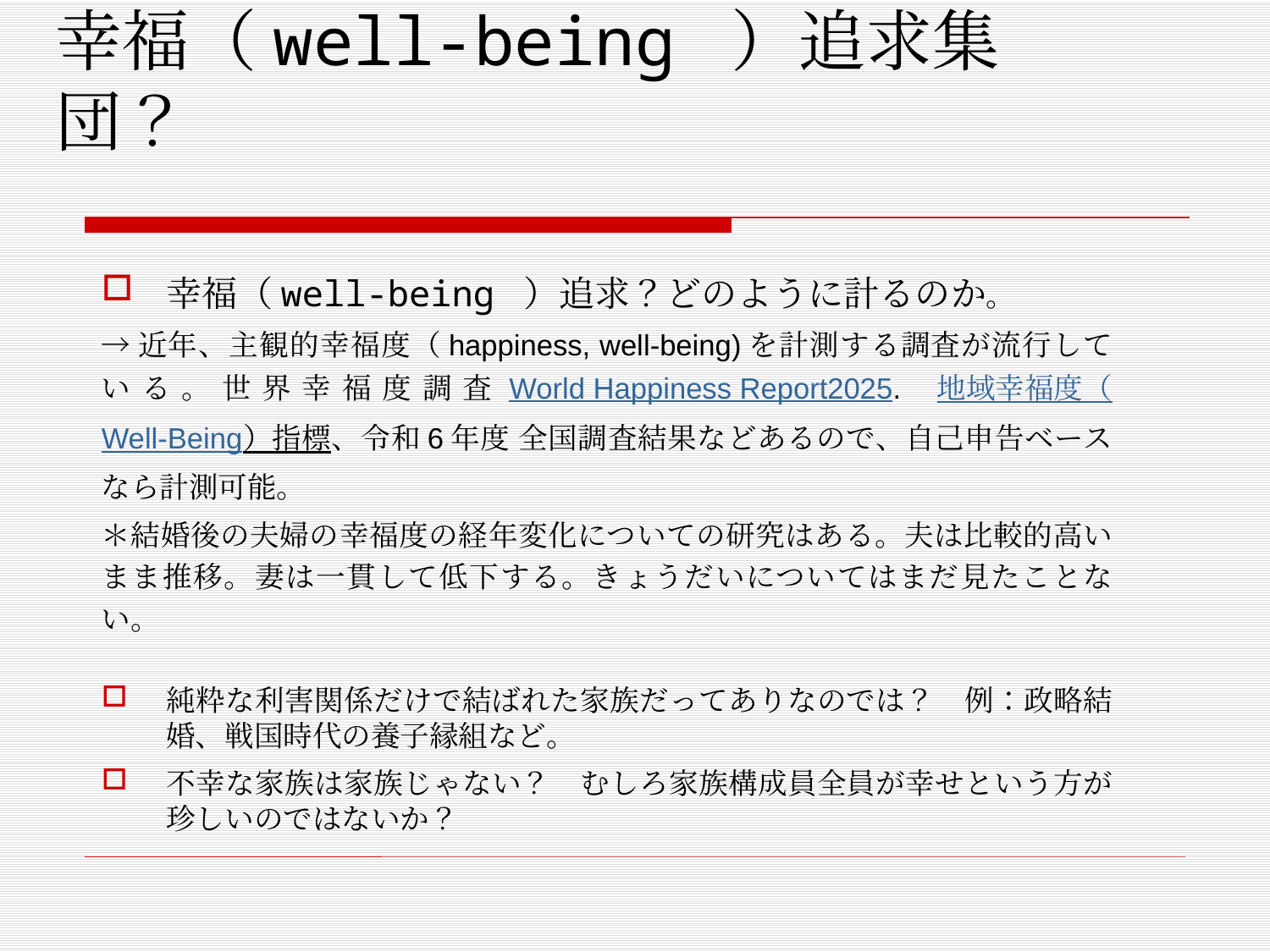

# 幸福（well-being ）追求集団？
幸福（well-being ）追求？どのように計るのか。
→近年、主観的幸福度（happiness, well-being)を計測する調査が流行している。世界幸福度調査World Happiness Report2025. 地域幸福度（Well-Being）指標、令和6年度 全国調査結果などあるので、自己申告ベースなら計測可能。
＊結婚後の夫婦の幸福度の経年変化についての研究はある。夫は比較的高いまま推移。妻は一貫して低下する。きょうだいについてはまだ見たことない。

純粋な利害関係だけで結ばれた家族だってありなのでは？　例：政略結婚、戦国時代の養子縁組など。
不幸な家族は家族じゃない？　むしろ家族構成員全員が幸せという方が珍しいのではないか？